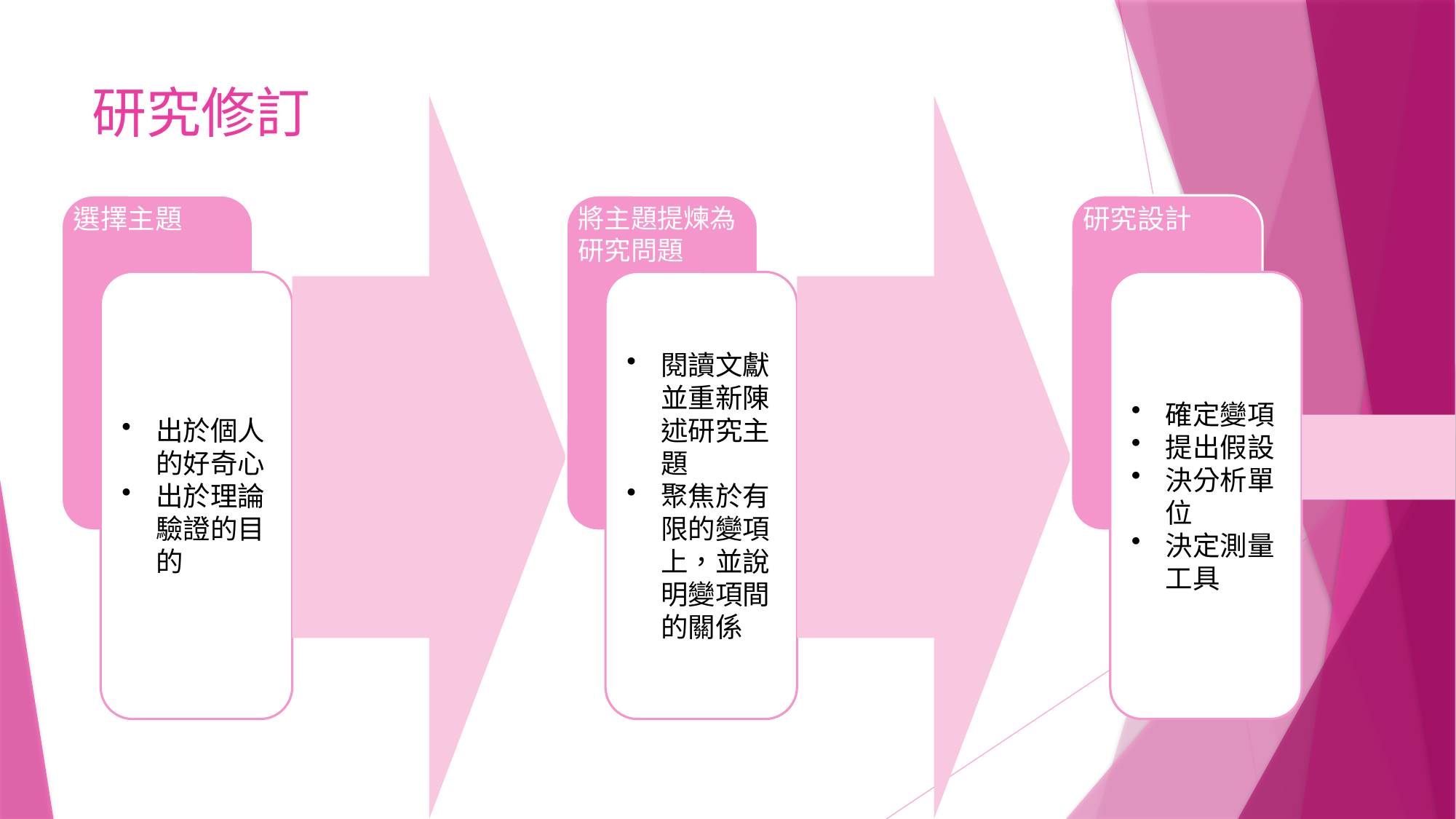

# 研究修訂
選擇主題
研究設計
將主題提煉為研究問題
出於個人的好奇心
閱讀文獻並重新陳述研究主題
確定變項
出於理論驗證的目的
聚焦於有限的變項上，並說明變項間的關係
提出假設
決分析單位
決定測量工具